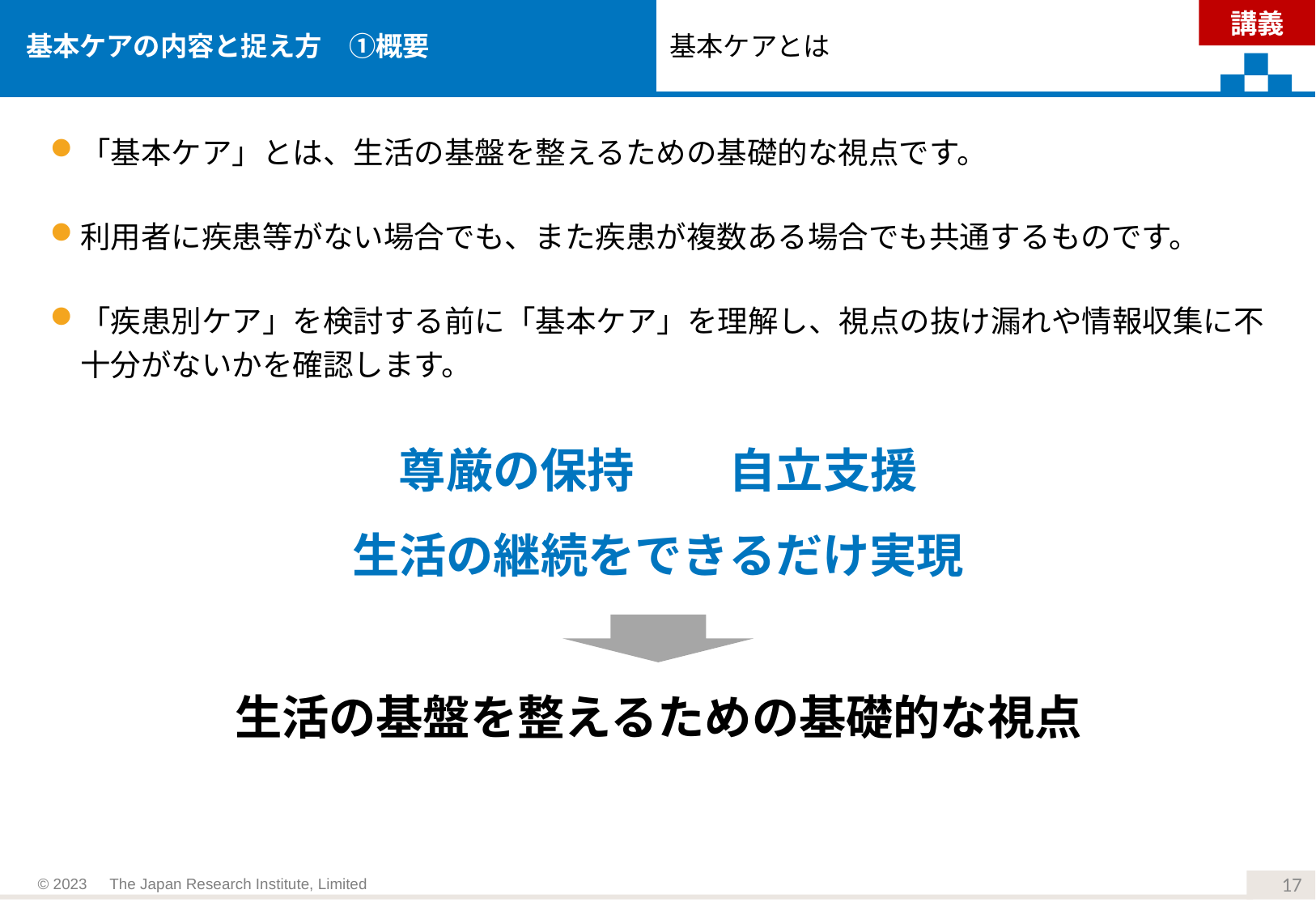

# 基本ケアの内容と捉え方　①概要
講義
基本ケアとは
「基本ケア」とは、生活の基盤を整えるための基礎的な視点です。
利用者に疾患等がない場合でも、また疾患が複数ある場合でも共通するものです。
「疾患別ケア」を検討する前に「基本ケア」を理解し、視点の抜け漏れや情報収集に不十分がないかを確認します。
尊厳の保持　　自立支援
生活の継続をできるだけ実現

生活の基盤を整えるための基礎的な視点
17